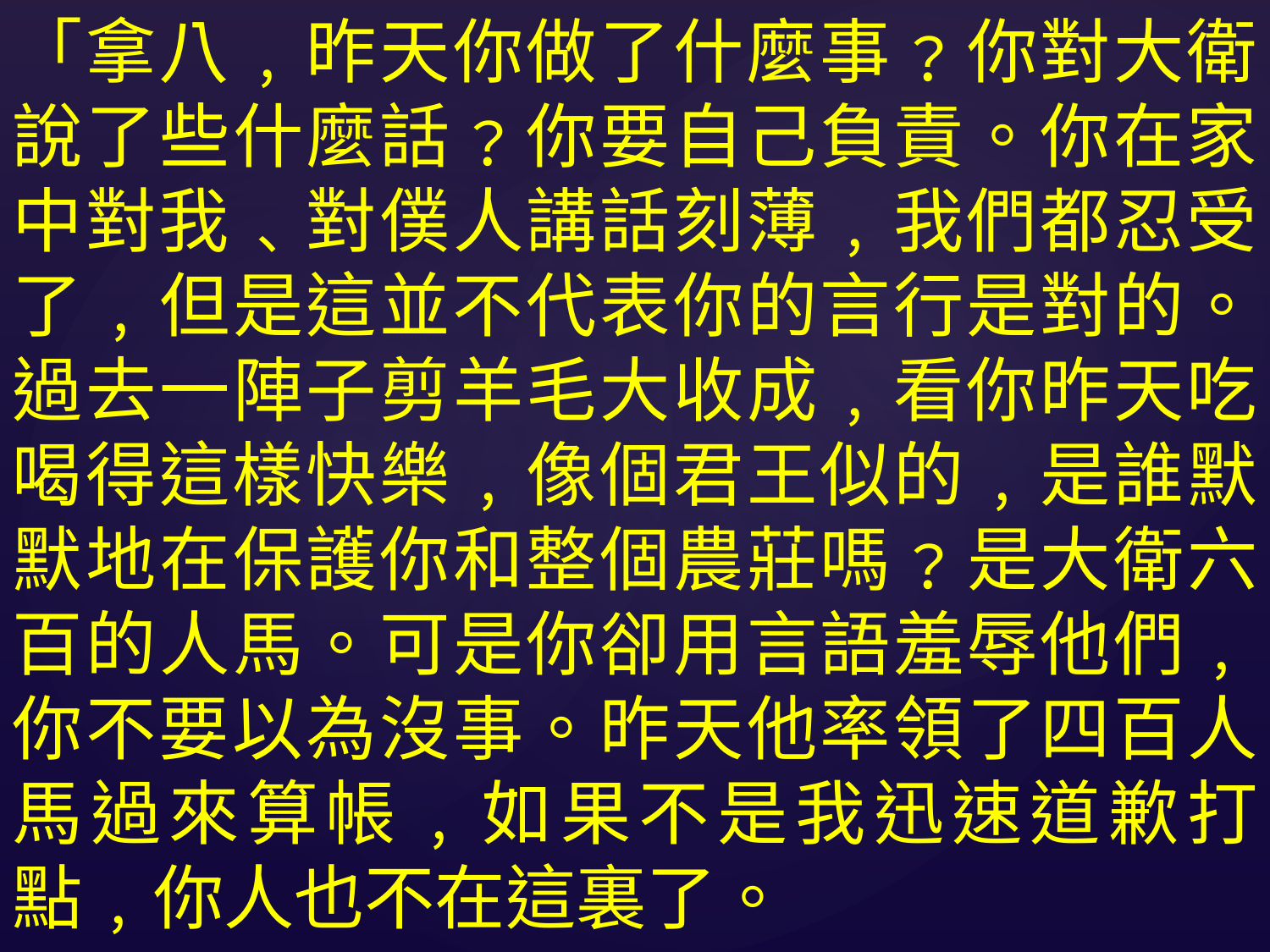

「拿八﹐昨天你做了什麼事﹖你對大衛說了些什麼話﹖你要自己負責。你在家中對我﹑對僕人講話刻薄﹐我們都忍受了﹐但是這並不代表你的言行是對的。過去一陣子剪羊毛大收成﹐看你昨天吃喝得這樣快樂﹐像個君王似的﹐是誰默默地在保護你和整個農莊嗎﹖是大衛六百的人馬。可是你卻用言語羞辱他們﹐你不要以為沒事。昨天他率領了四百人馬過來算帳﹐如果不是我迅速道歉打點﹐你人也不在這裏了。